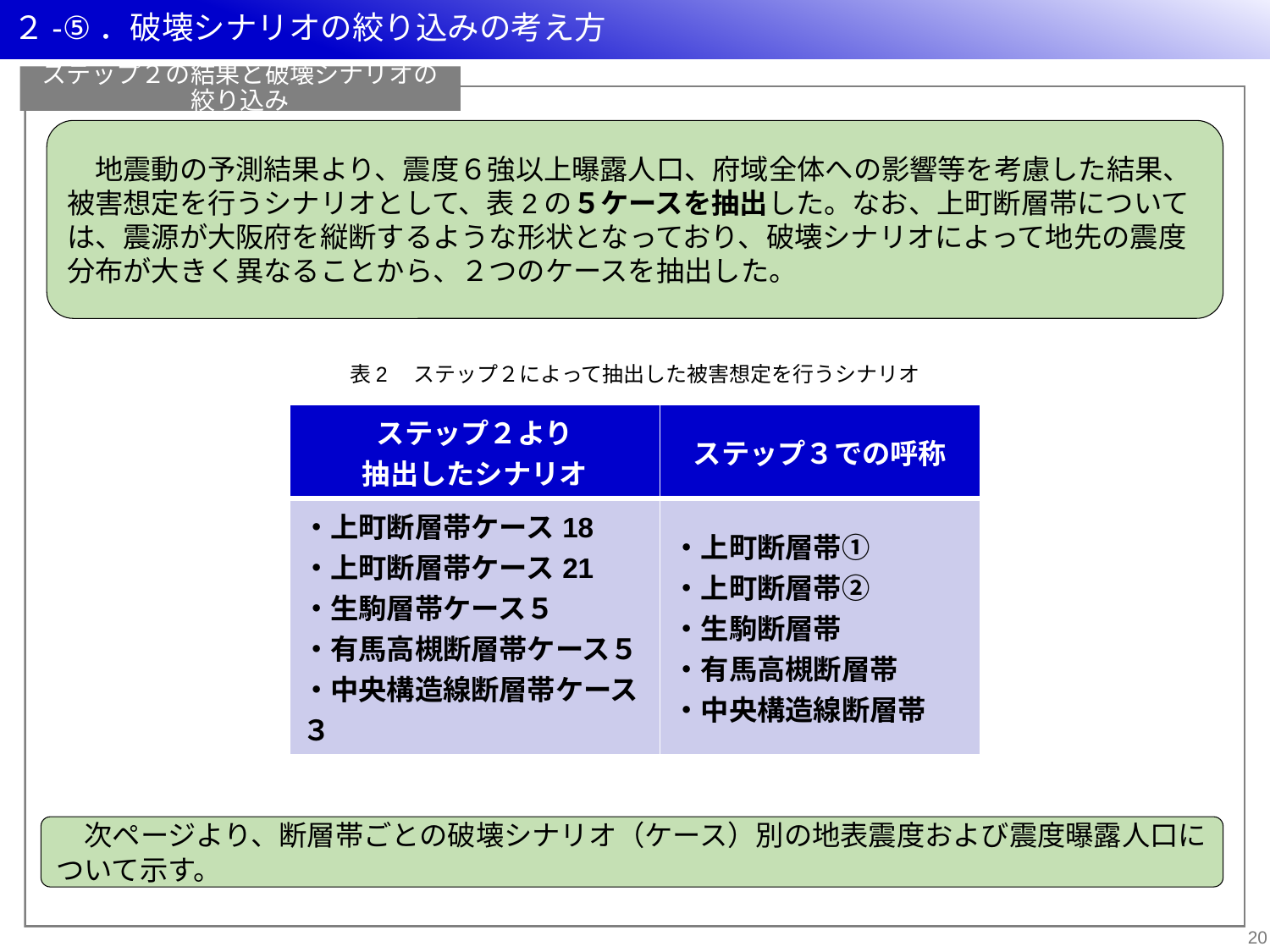

# ２-⑤．破壊シナリオの絞り込みの考え方
ステップ２の結果と破壊シナリオの絞り込み
　地震動の予測結果より、震度６強以上曝露人口、府域全体への影響等を考慮した結果、被害想定を行うシナリオとして、表2の５ケースを抽出した。なお、上町断層帯については、震源が大阪府を縦断するような形状となっており、破壊シナリオによって地先の震度分布が大きく異なることから、２つのケースを抽出した。
表2　ステップ２によって抽出した被害想定を行うシナリオ
| ステップ２より 抽出したシナリオ | ステップ３での呼称 |
| --- | --- |
| ・上町断層帯ケース18 ・上町断層帯ケース21 ・生駒層帯ケース５ ・有馬高槻断層帯ケース５ ・中央構造線断層帯ケース３ | ・上町断層帯① ・上町断層帯② ・生駒断層帯 ・有馬高槻断層帯 ・中央構造線断層帯 |
表更新
　次ページより、断層帯ごとの破壊シナリオ（ケース）別の地表震度および震度曝露人口について示す。
20